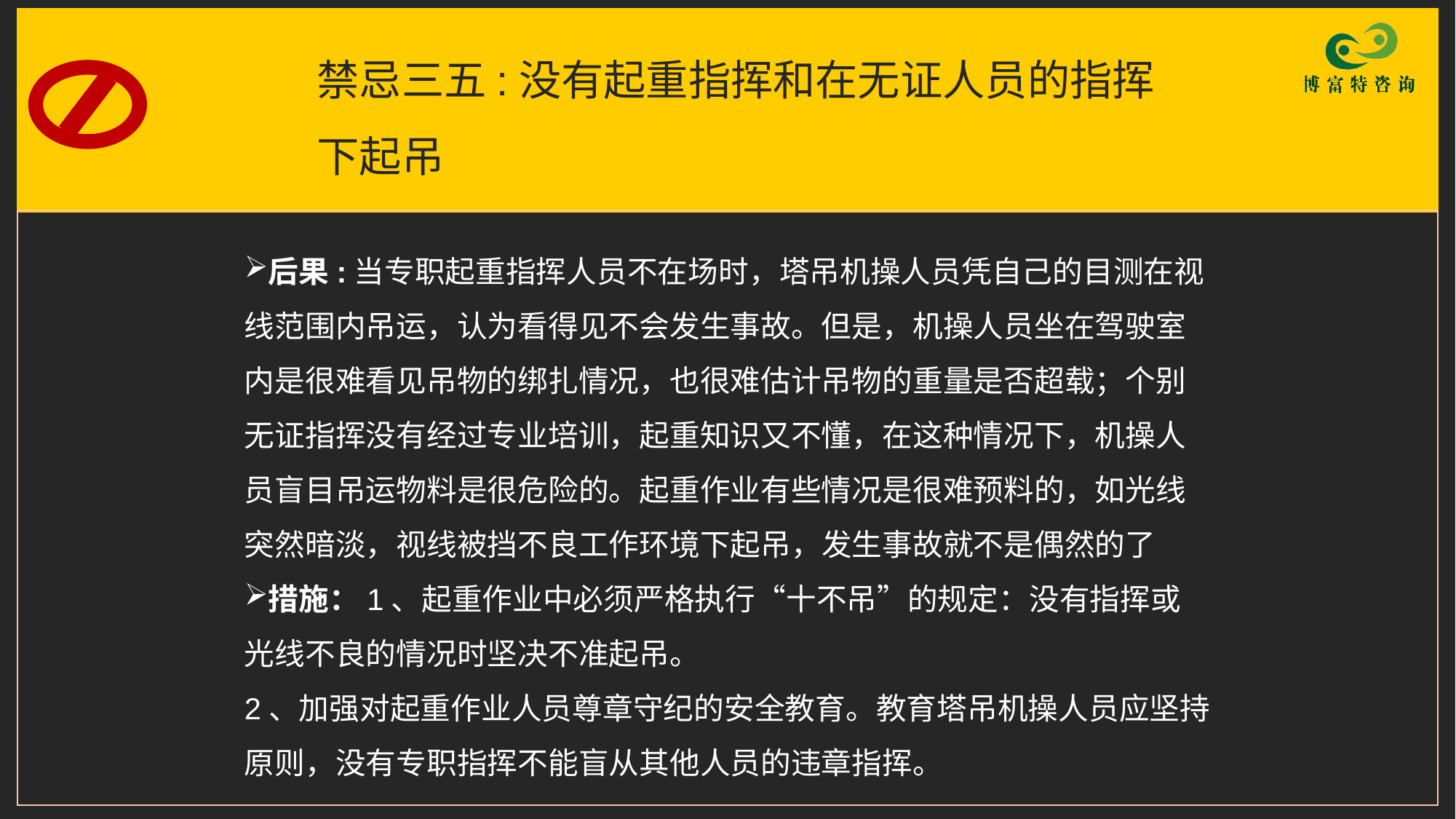

# 禁忌三五:没有起重指挥和在无证人员的指挥下起吊
后果:当专职起重指挥人员不在场时，塔吊机操人员凭自己的目测在视线范围内吊运，认为看得见不会发生事故。但是，机操人员坐在驾驶室内是很难看见吊物的绑扎情况，也很难估计吊物的重量是否超载；个别无证指挥没有经过专业培训，起重知识又不懂，在这种情况下，机操人员盲目吊运物料是很危险的。起重作业有些情况是很难预料的，如光线突然暗淡，视线被挡不良工作环境下起吊，发生事故就不是偶然的了
措施：1、起重作业中必须严格执行“十不吊”的规定：没有指挥或光线不良的情况时坚决不准起吊。
2、加强对起重作业人员尊章守纪的安全教育。教育塔吊机操人员应坚持原则，没有专职指挥不能盲从其他人员的违章指挥。